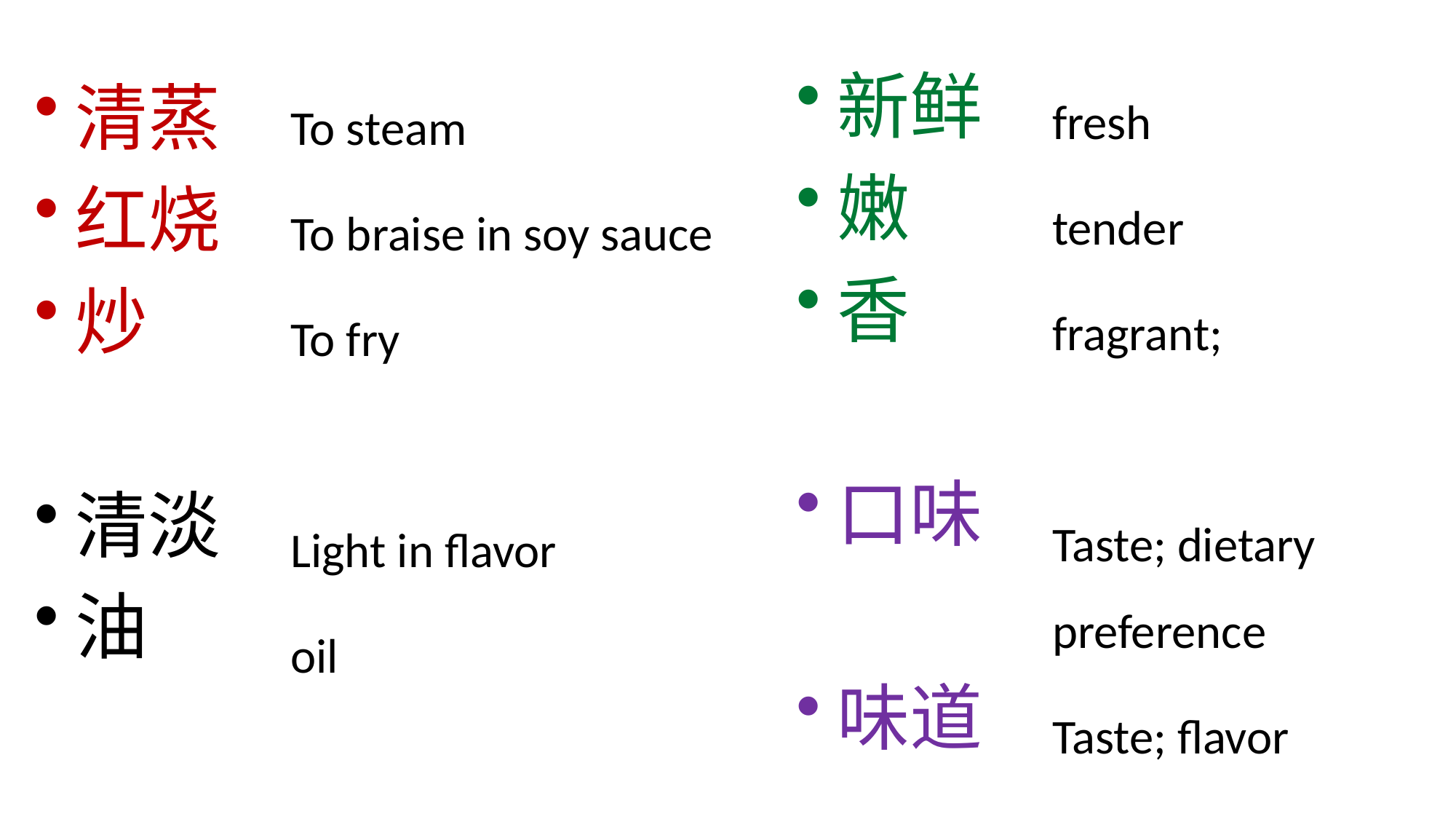

新鲜
嫩
香

口味

味道
fresh
tender
fragrant;

Taste; dietary preference
Taste; flavor
To steam
To braise in soy sauce
To fry

Light in flavor
oil

清蒸
红烧
炒

清淡
油